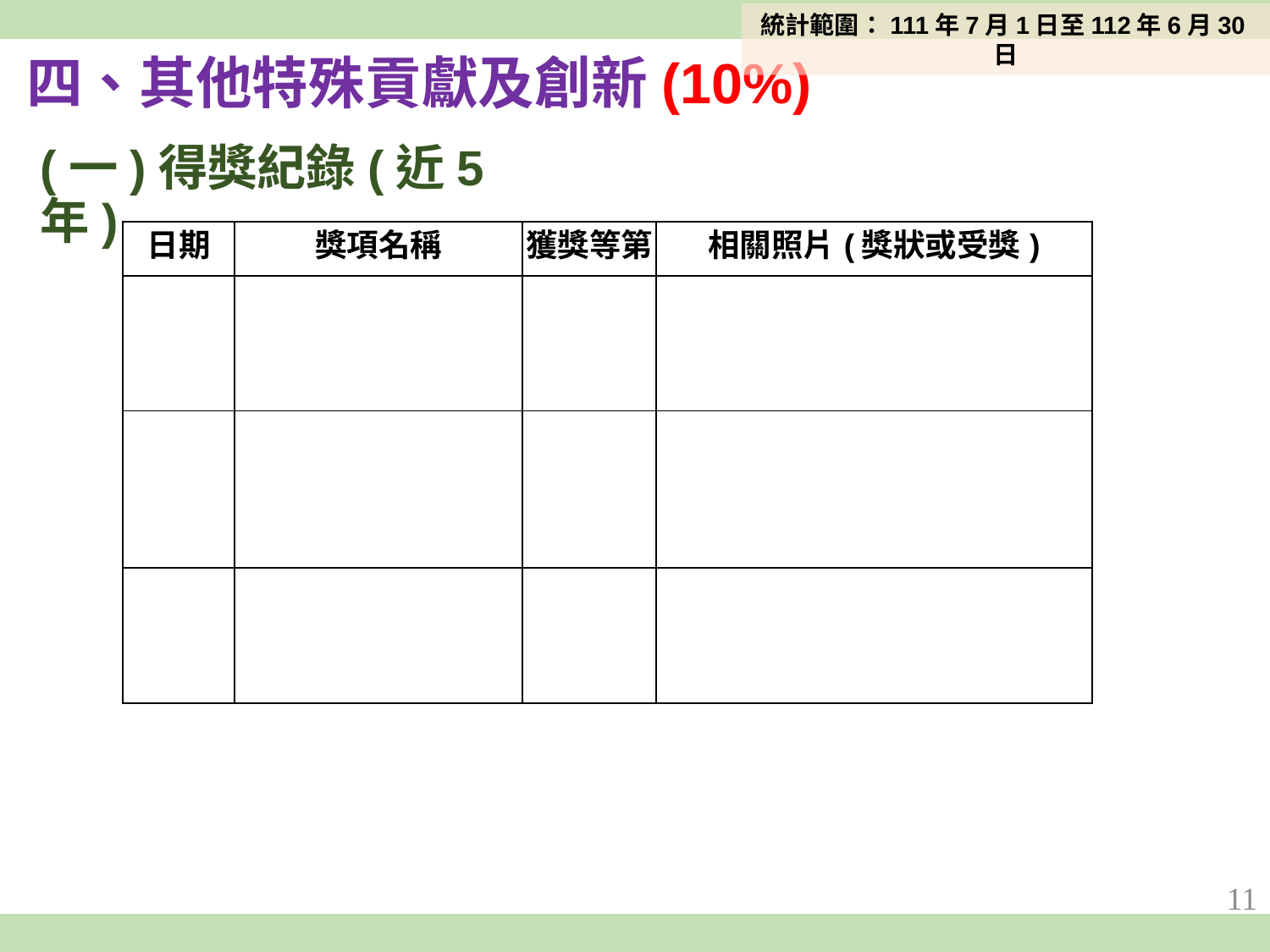

統計範圍：111年7月1日至112年6月30日
四、其他特殊貢獻及創新(10%)
(一)得獎紀錄(近5年)
| 日期 | 獎項名稱 | 獲獎等第 | 相關照片(獎狀或受獎) |
| --- | --- | --- | --- |
|  |  |  |  |
|  |  |  |  |
|  |  |  |  |
11